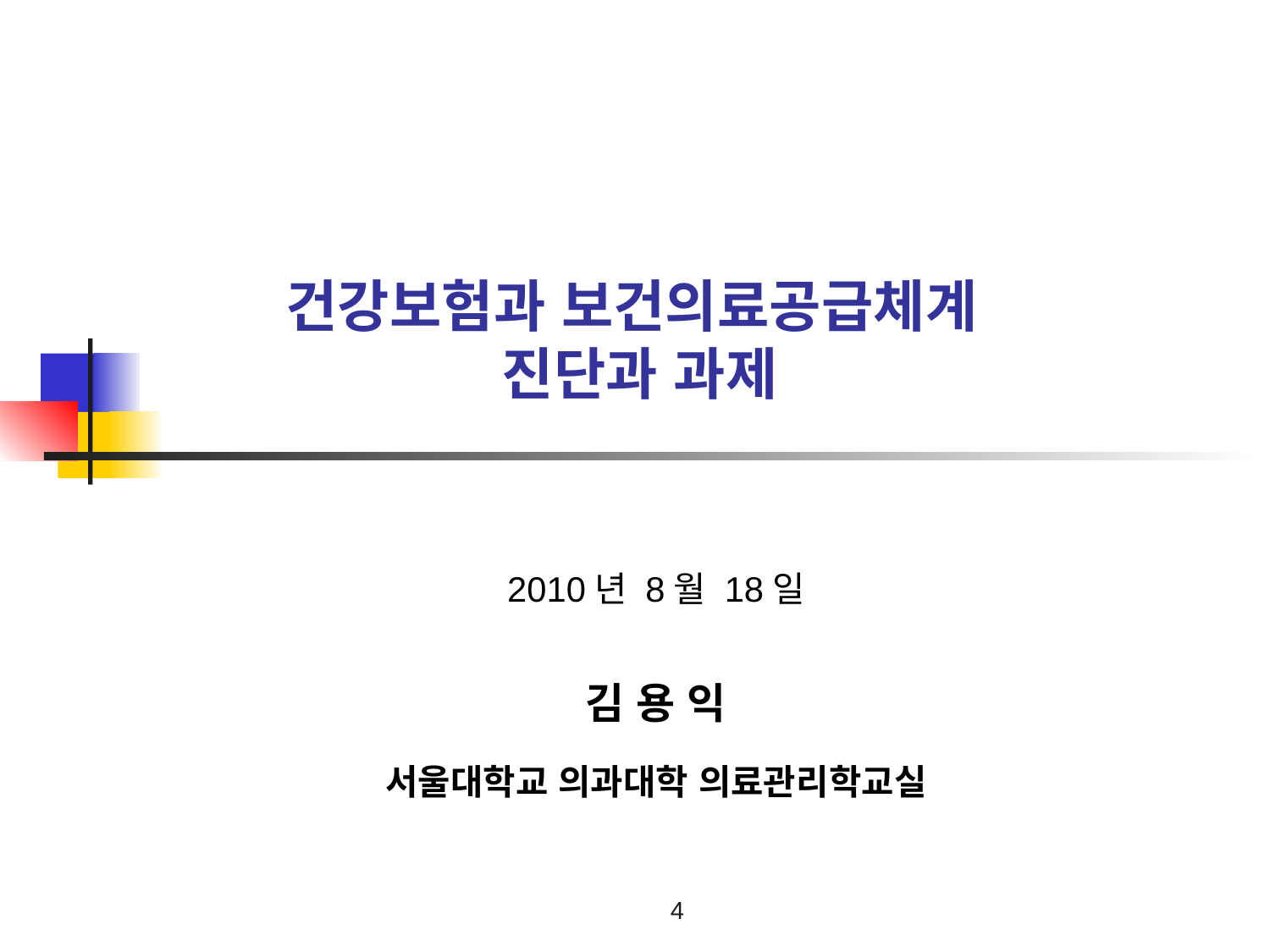

# 건강보험과 보건의료공급체계 진단과 과제
2010년 8월 18일

김 용 익

서울대학교 의과대학 의료관리학교실
4